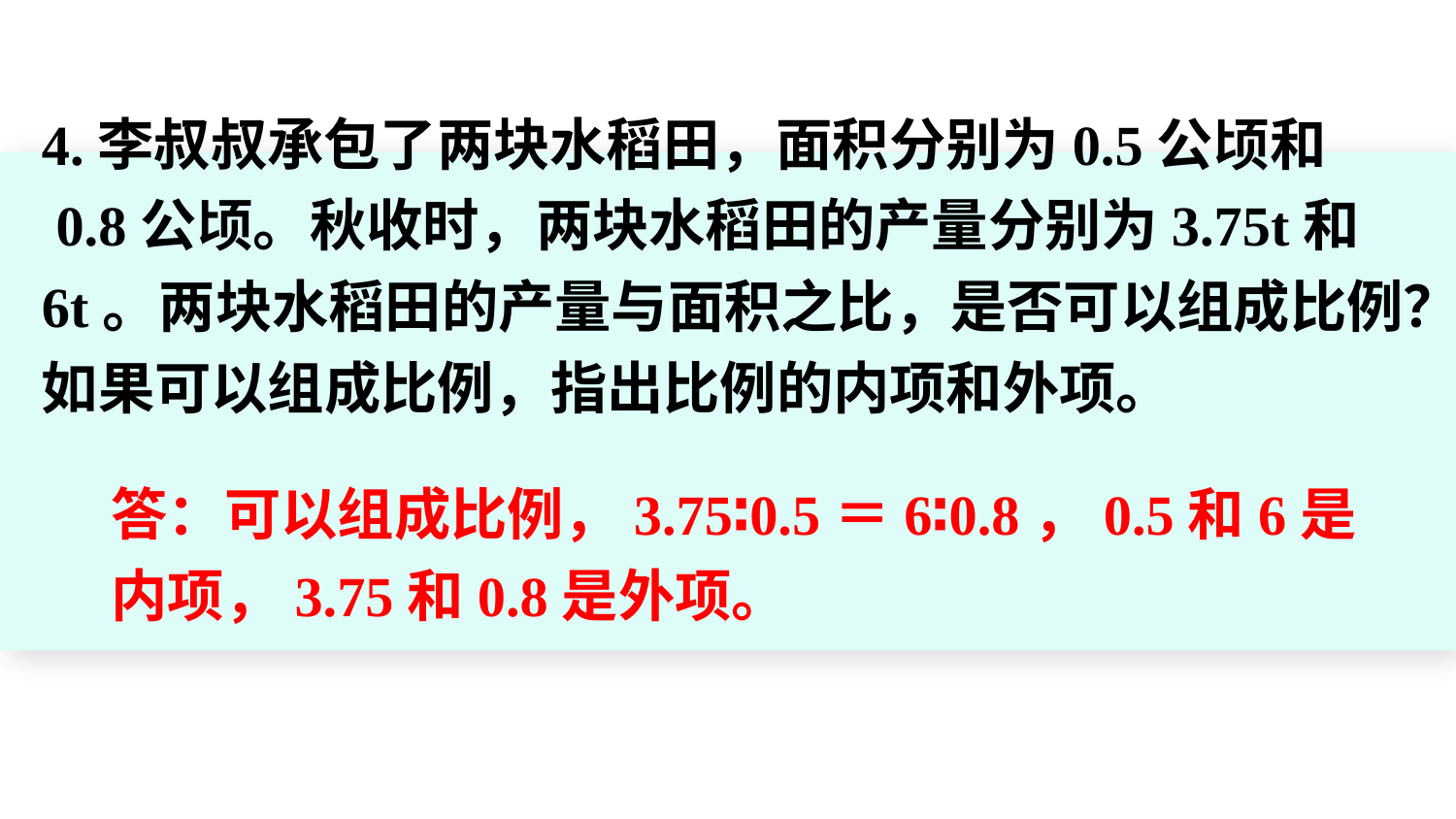

4.李叔叔承包了两块水稻田，面积分别为0.5公顷和
 0.8公顷。秋收时，两块水稻田的产量分别为3.75t和6t。两块水稻田的产量与面积之比，是否可以组成比例？如果可以组成比例，指出比例的内项和外项。
答：可以组成比例，3.75∶0.5＝6∶0.8，0.5和6是内项，3.75和0.8是外项。